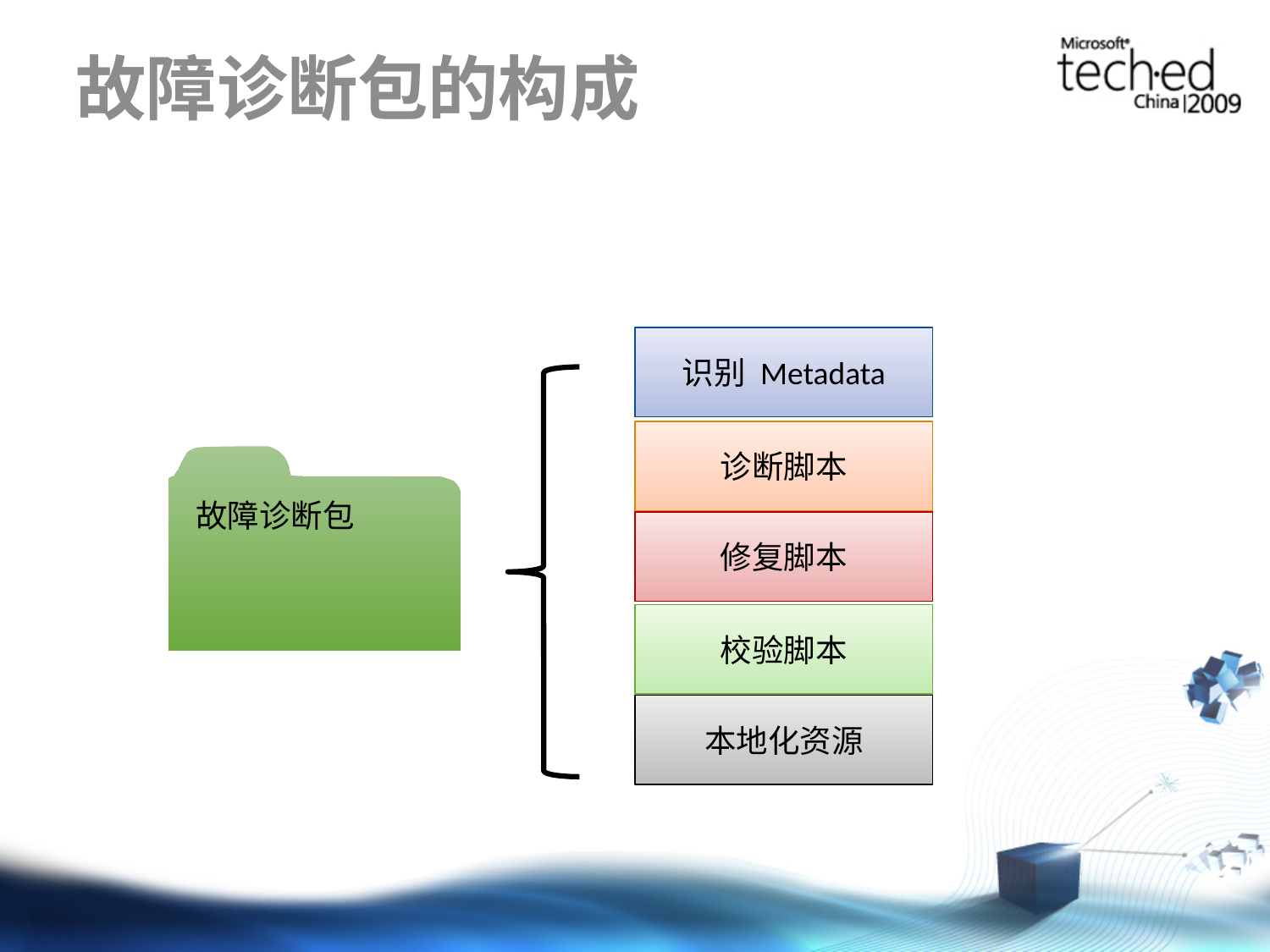

# 故障诊断包的构成

识别 Metadata
诊断脚本
修复脚本
校验脚本
本地化资源

故障诊断包